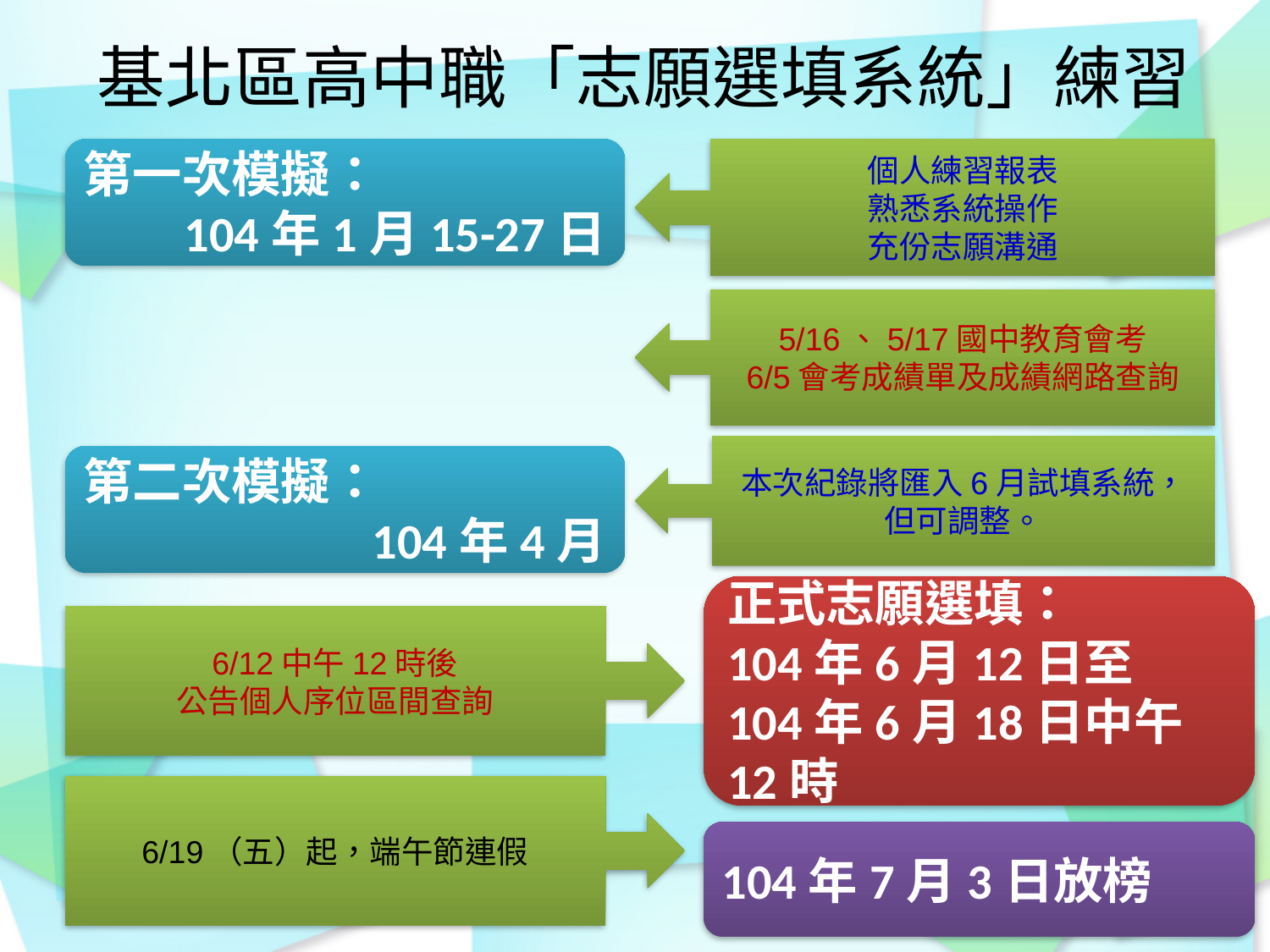

# 基北區高中職「志願選填系統」練習
第一次模擬：
104年1月15-27日
個人練習報表
熟悉系統操作
充份志願溝通
5/16、5/17國中教育會考
6/5會考成績單及成績網路查詢
本次紀錄將匯入6月試填系統，
但可調整。
第二次模擬：
104年4月
正式志願選填：
104年6月12日至
104年6月18日中午12時
6/12中午12時後
公告個人序位區間查詢
6/19（五）起，端午節連假
104年7月3日放榜